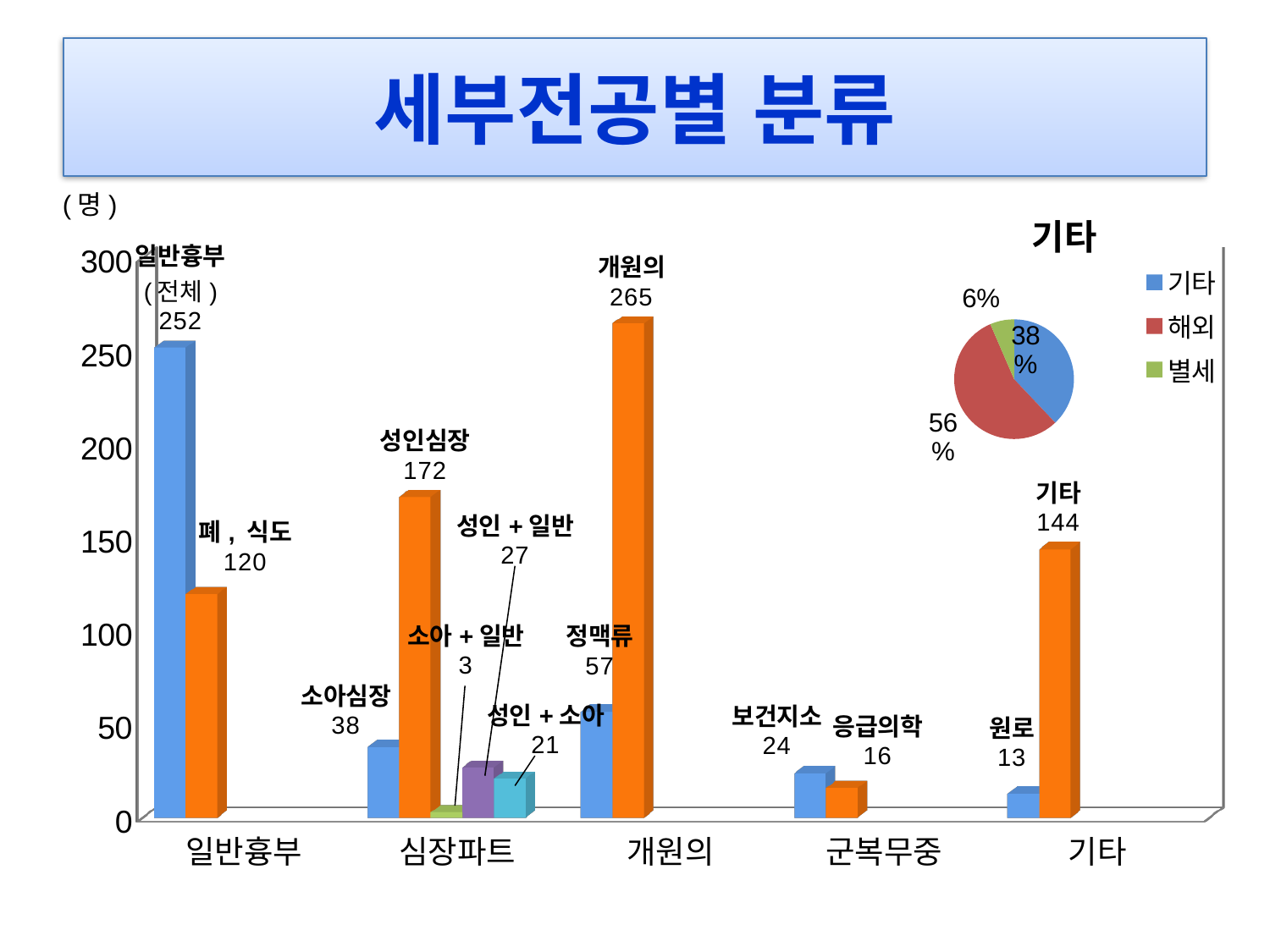

# 세부전공별 분류
(명)

### Chart: 기타

| Category | 기타 |
|---|---|
| 기타 | 8.200000000000001 |
| 해외 | 12.0 |
| 별세 | 1.4 |

[unsupported chart]